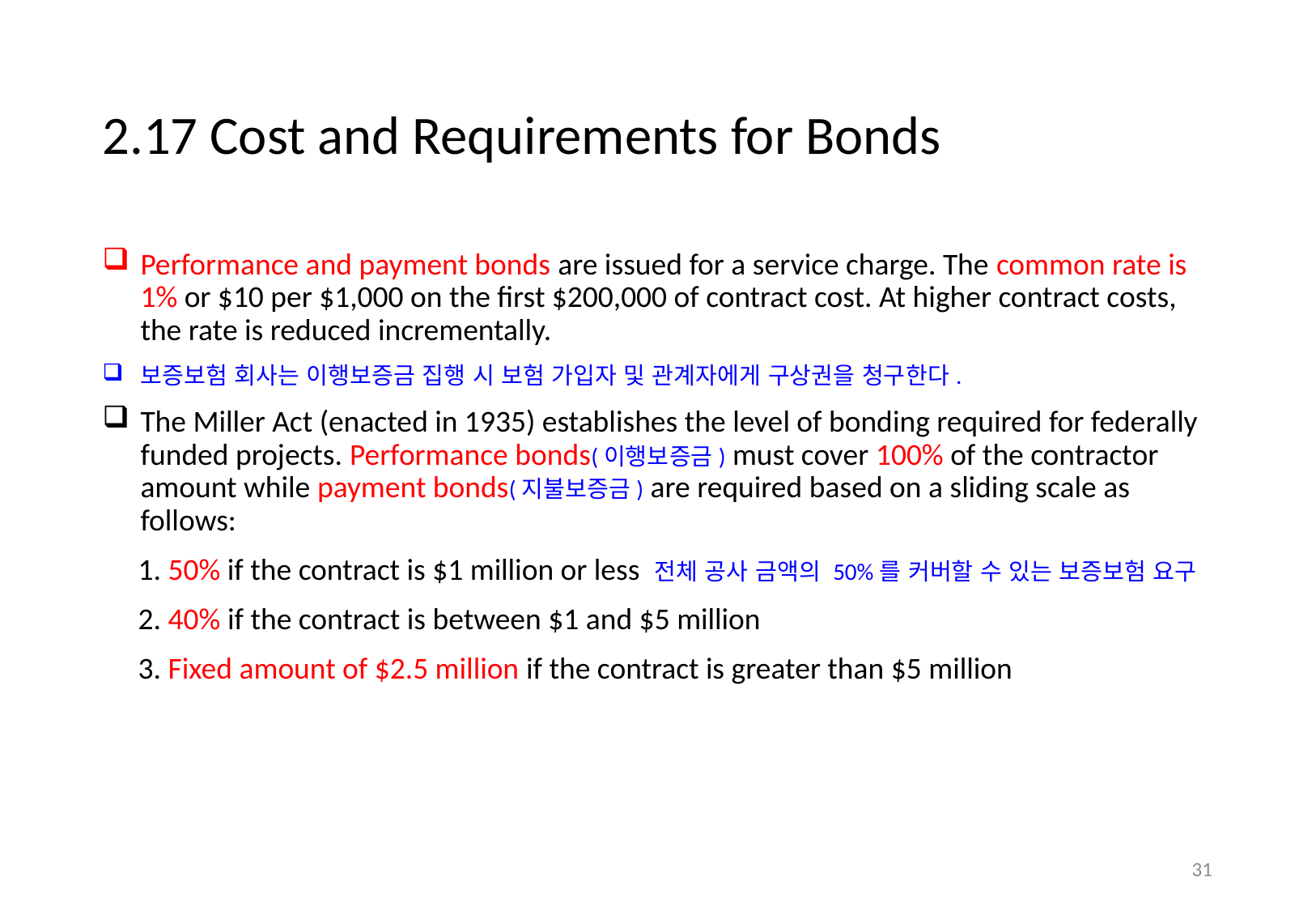

# 2.17 Cost and Requirements for Bonds
Performance and payment bonds are issued for a service charge. The common rate is 1% or $10 per $1,000 on the first $200,000 of contract cost. At higher contract costs, the rate is reduced incrementally.
보증보험 회사는 이행보증금 집행 시 보험 가입자 및 관계자에게 구상권을 청구한다.
The Miller Act (enacted in 1935) establishes the level of bonding required for federally funded projects. Performance bonds(이행보증금) must cover 100% of the contractor amount while payment bonds(지불보증금) are required based on a sliding scale as follows:
1. 50% if the contract is $1 million or less 전체 공사 금액의 50%를 커버할 수 있는 보증보험 요구
2. 40% if the contract is between $1 and $5 million
3. Fixed amount of $2.5 million if the contract is greater than $5 million
31